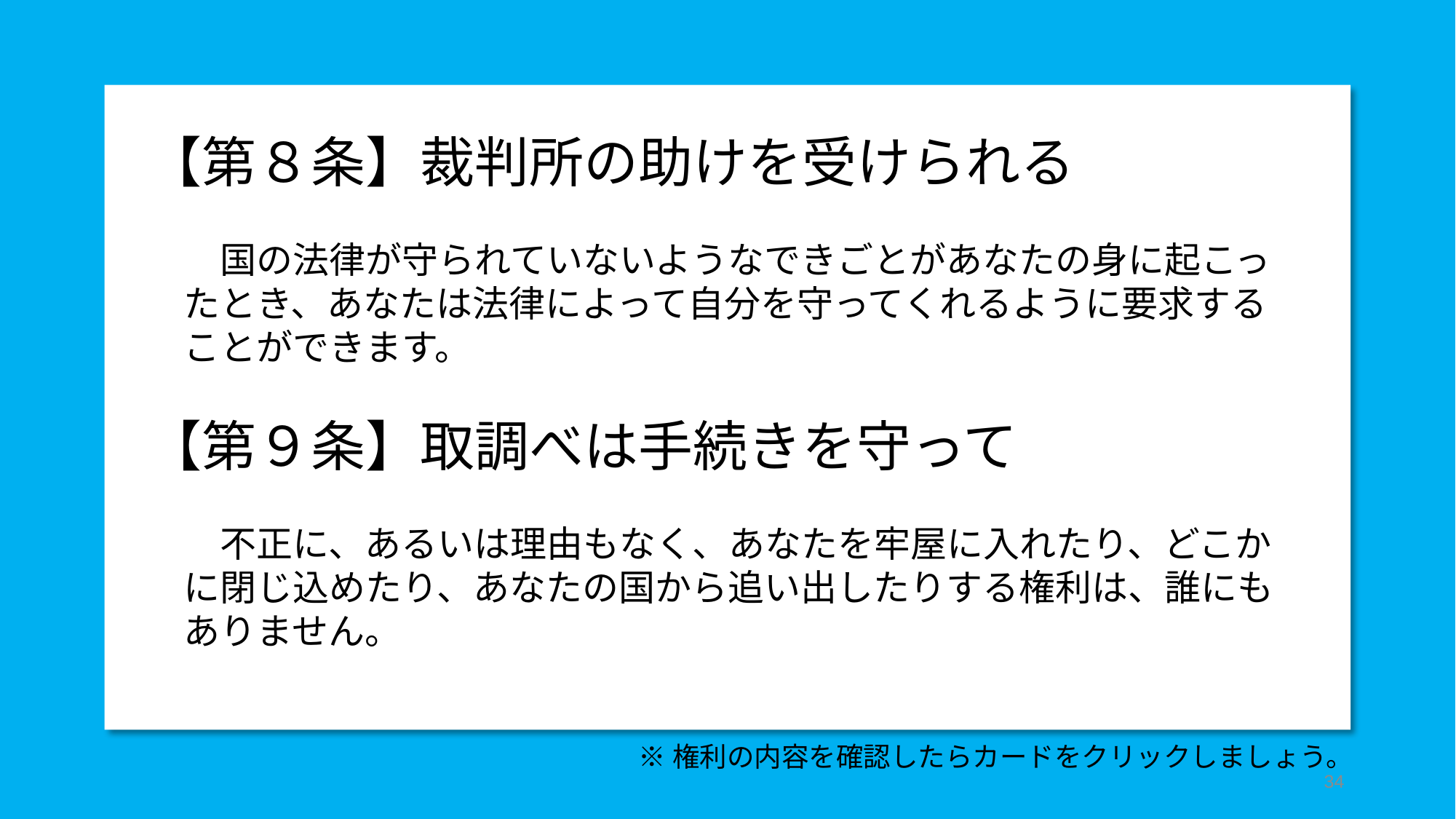

【第８条】裁判所の助けを受けられる

　　国の法律が守られていないようなできごとがあなたの身に起こっ
　たとき、あなたは法律によって自分を守ってくれるように要求する
　ことができます。

【第９条】取調べは手続きを守って

　　不正に、あるいは理由もなく、あなたを牢屋に入れたり、どこか
　に閉じ込めたり、あなたの国から追い出したりする権利は、誰にも
　ありません。
※権利の内容を確認したらカードをクリックしましょう。
34